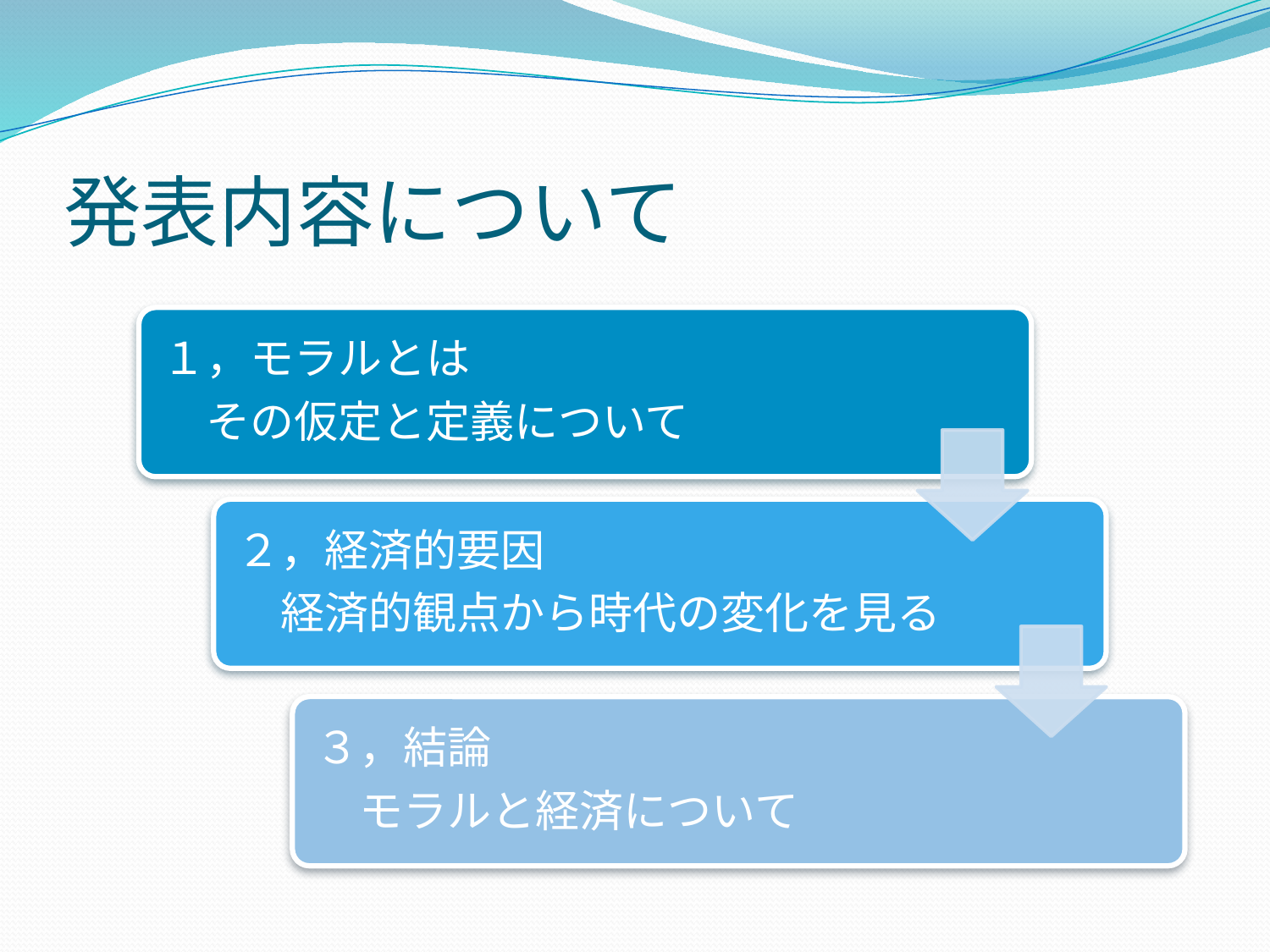

# 発表内容について
１，モラルとは
　その仮定と定義について
２，経済的要因
　経済的観点から時代の変化を見る
３，結論
　モラルと経済について